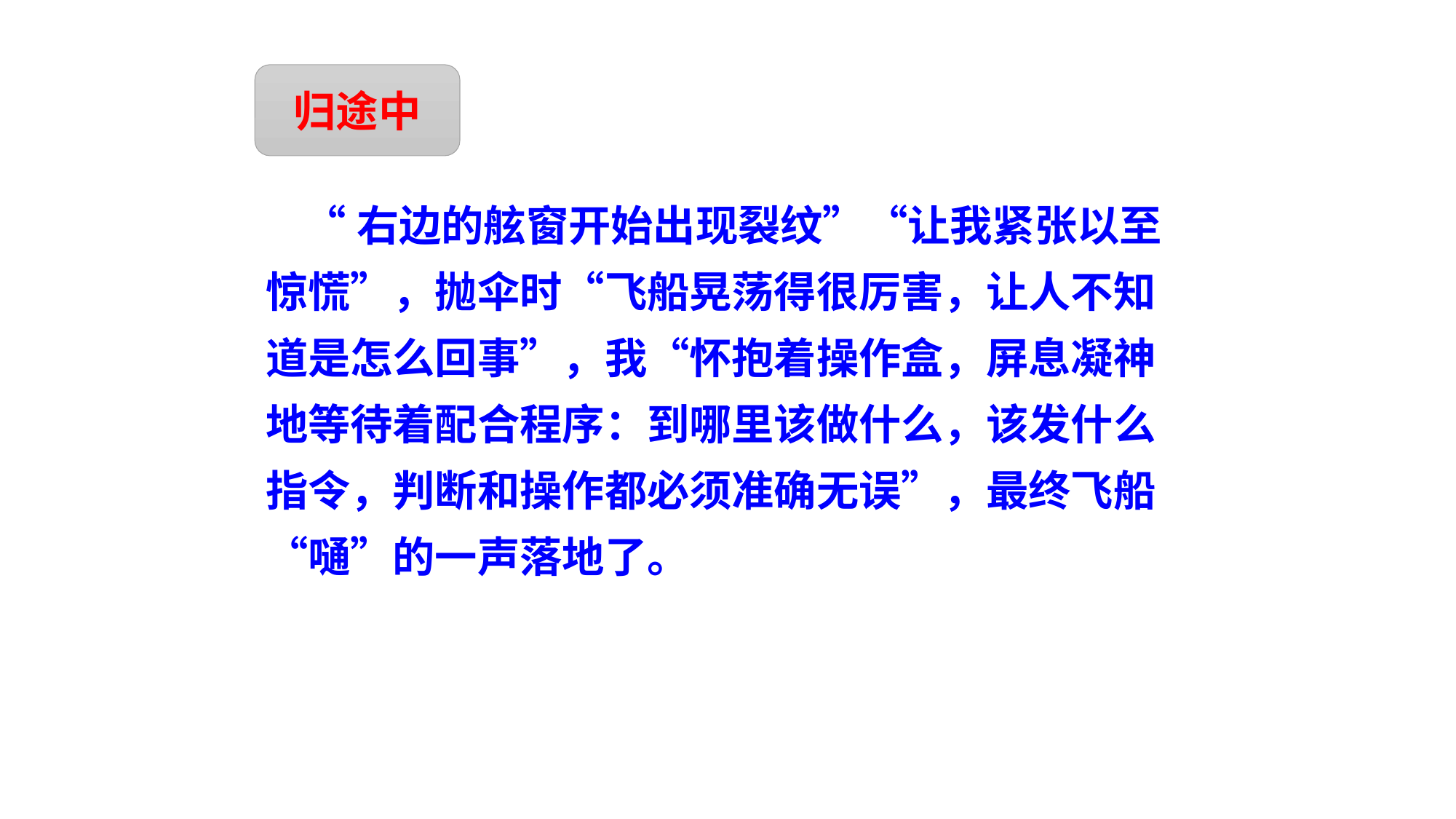

归途中
    “右边的舷窗开始出现裂纹”“让我紧张以至惊慌”，抛伞时“飞船晃荡得很厉害，让人不知道是怎么回事”，我“怀抱着操作盒，屏息凝神地等待着配合程序：到哪里该做什么，该发什么指令，判断和操作都必须准确无误”，最终飞船“嗵”的一声落地了。